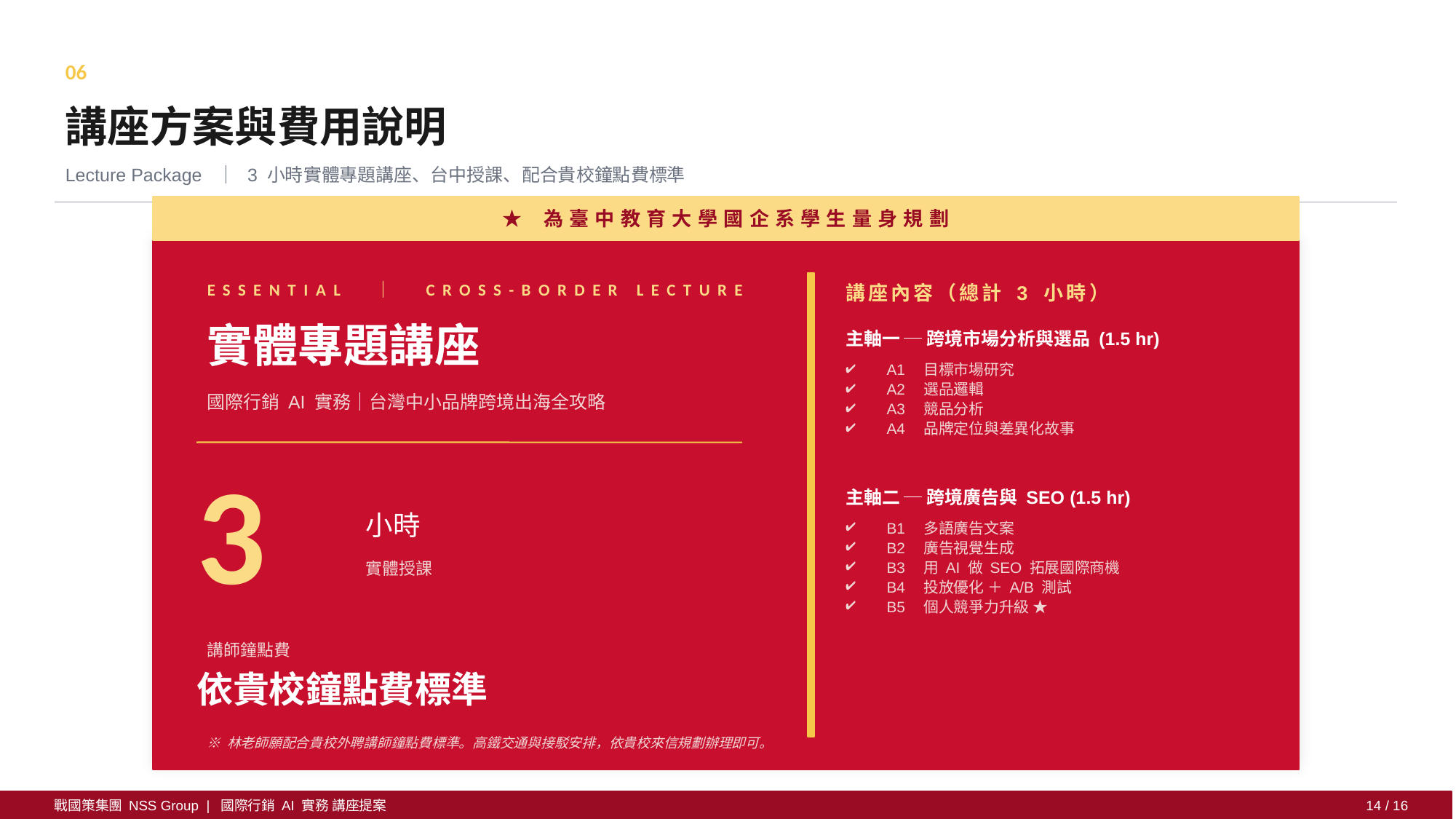

06
講座方案與費用說明
Lecture Package  ｜  3 小時實體專題講座、台中授課、配合貴校鐘點費標準

★ 為臺中教育大學國企系學生量身規劃

ESSENTIAL  ｜  CROSS-BORDER LECTURE

講座內容（總計 3 小時）
實體專題講座
主軸一 ─ 跨境市場分析與選品 (1.5 hr)
A1　目標市場研究
A2　選品邏輯
A3　競品分析
A4　品牌定位與差異化故事
國際行銷 AI 實務｜台灣中小品牌跨境出海全攻略

3
主軸二 ─ 跨境廣告與 SEO (1.5 hr)
小時
B1　多語廣告文案
B2　廣告視覺生成
B3　用 AI 做 SEO 拓展國際商機
B4　投放優化 ＋ A/B 測試
B5　個人競爭力升級 ★
實體授課
講師鐘點費
依貴校鐘點費標準
※ 林老師願配合貴校外聘講師鐘點費標準。高鐵交通與接駁安排，依貴校來信規劃辦理即可。

戰國策集團 NSS Group  |  國際行銷 AI 實務 講座提案
14 / 16